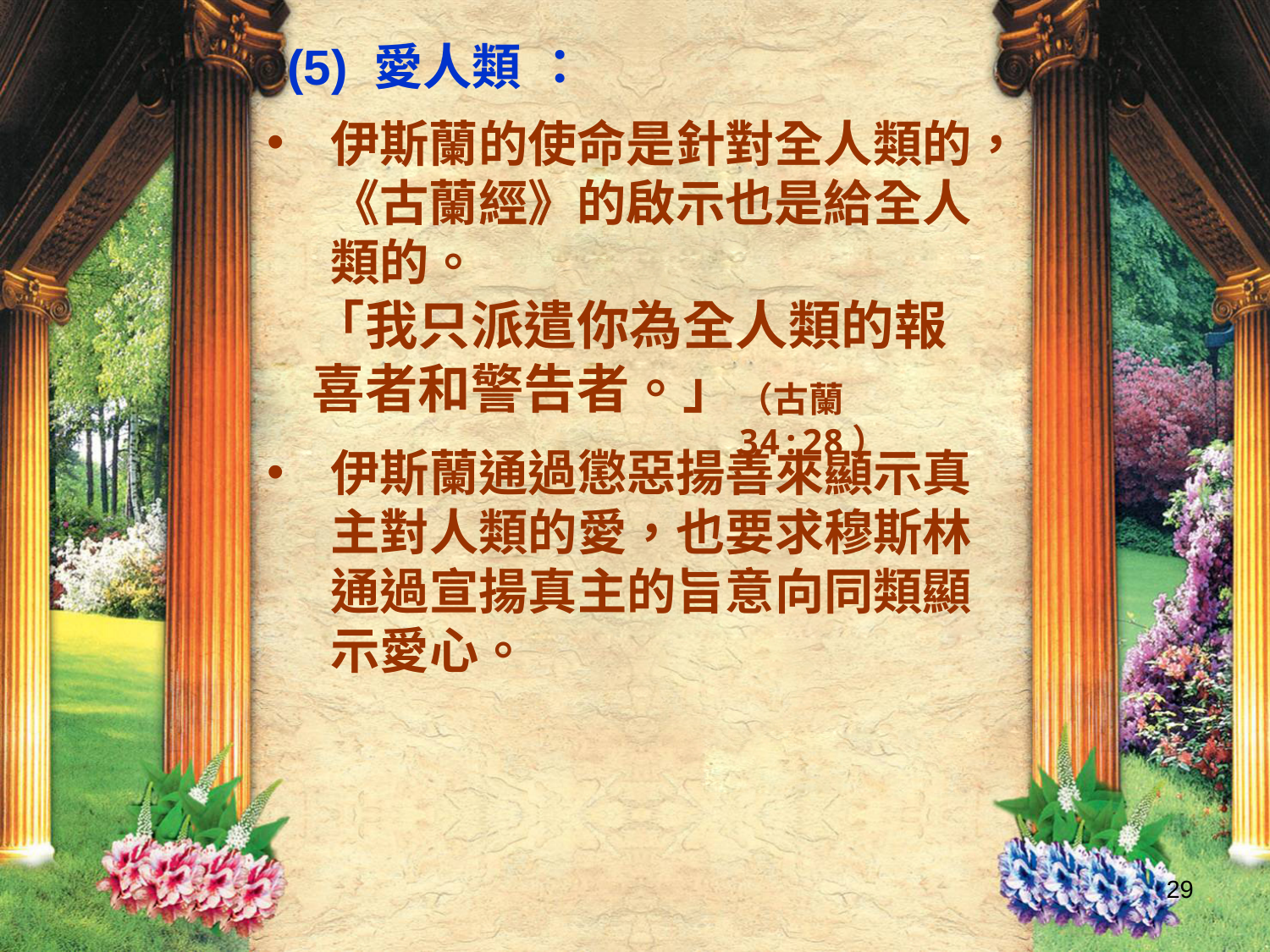

(5) 愛人類 ：
伊斯蘭的使命是針對全人類的，《古蘭經》的啟示也是給全人類的。
「我只派遣你為全人類的報喜者和警告者。」
（古蘭  34:28）
伊斯蘭通過懲惡揚善來顯示真主對人類的愛，也要求穆斯林通過宣揚真主的旨意向同類顯示愛心。

29